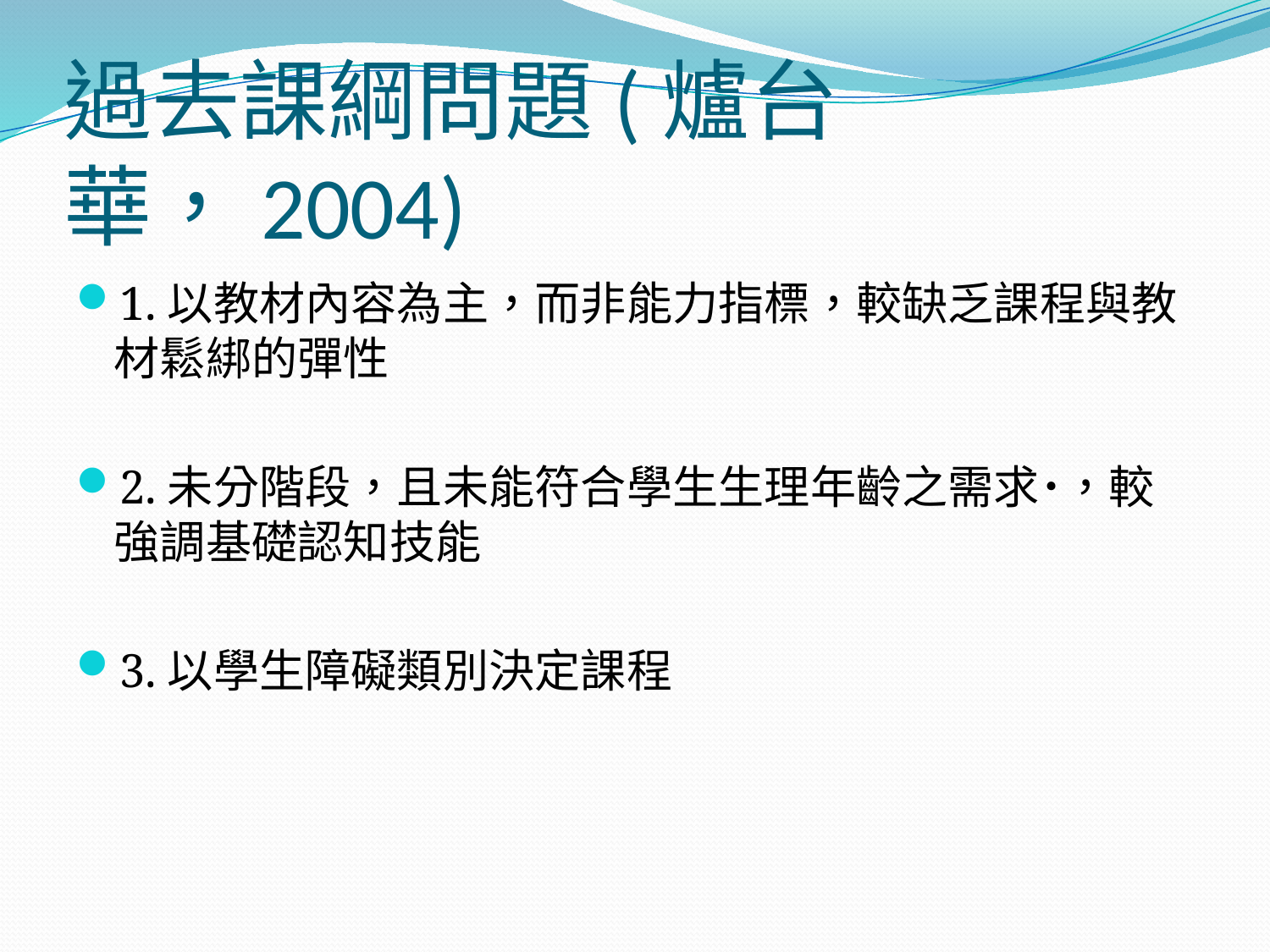

# 過去課綱問題(爐台華，2004)
1.以教材內容為主，而非能力指標，較缺乏課程與教材鬆綁的彈性

2.未分階段，且未能符合學生生理年齡之需求˙，較強調基礎認知技能

3.以學生障礙類別決定課程